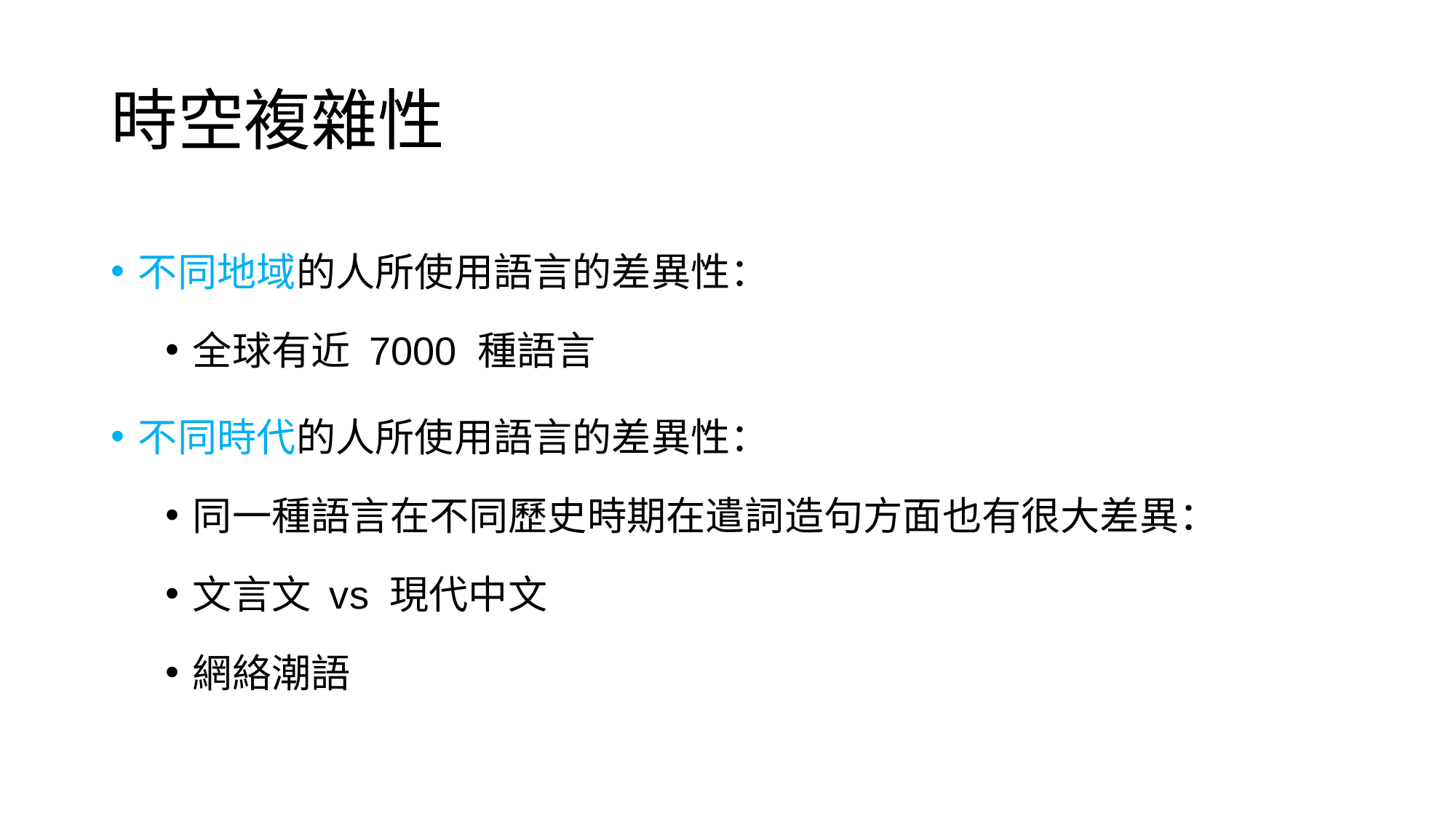

# 時空複雜性
不同地域的人所使用語言的差異性：
全球有近 7000 種語言
不同時代的人所使用語言的差異性：
同一種語言在不同歷史時期在遣詞造句方面也有很大差異：
文言文 vs 現代中文
網絡潮語